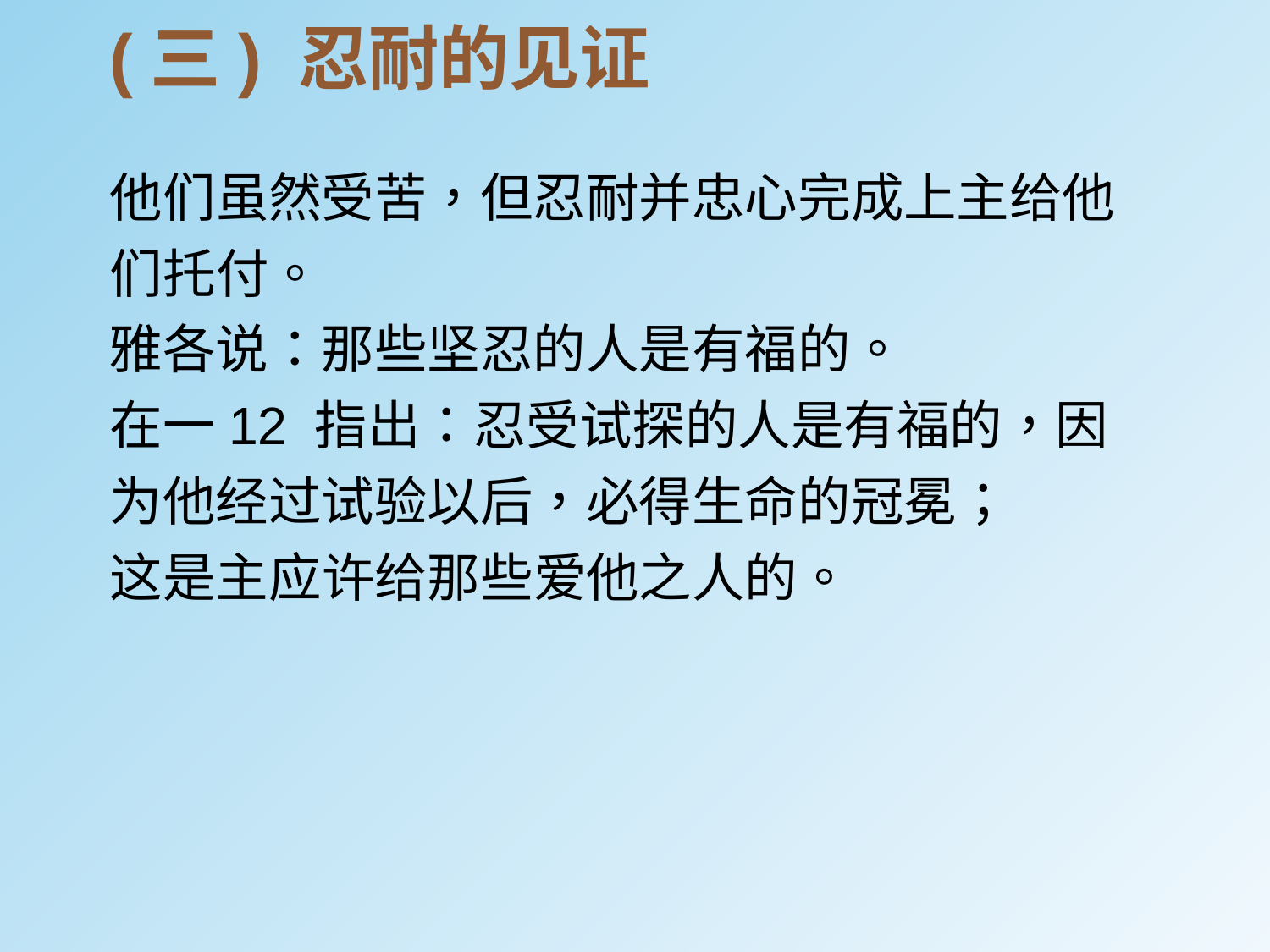

(三) 忍耐的见证
他们虽然受苦，但忍耐并忠心完成上主给他们托付。
雅各说：那些坚忍的人是有福的。
在一12 指出：忍受试探的人是有福的，因为他经过试验以后，必得生命的冠冕；
这是主应许给那些爱他之人的。